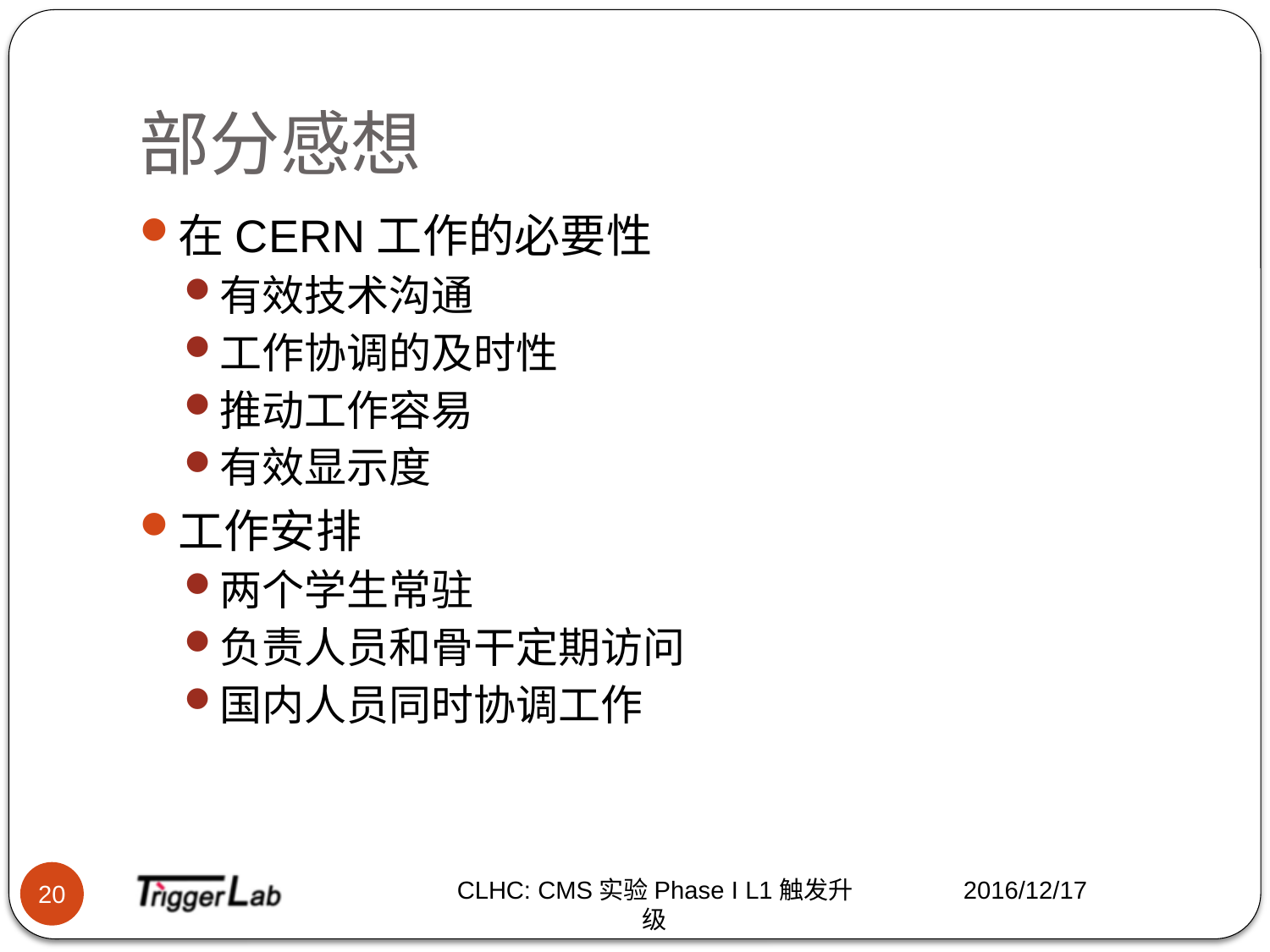

# 部分感想
在CERN工作的必要性
有效技术沟通
工作协调的及时性
推动工作容易
有效显示度
工作安排
两个学生常驻
负责人员和骨干定期访问
国内人员同时协调工作
20